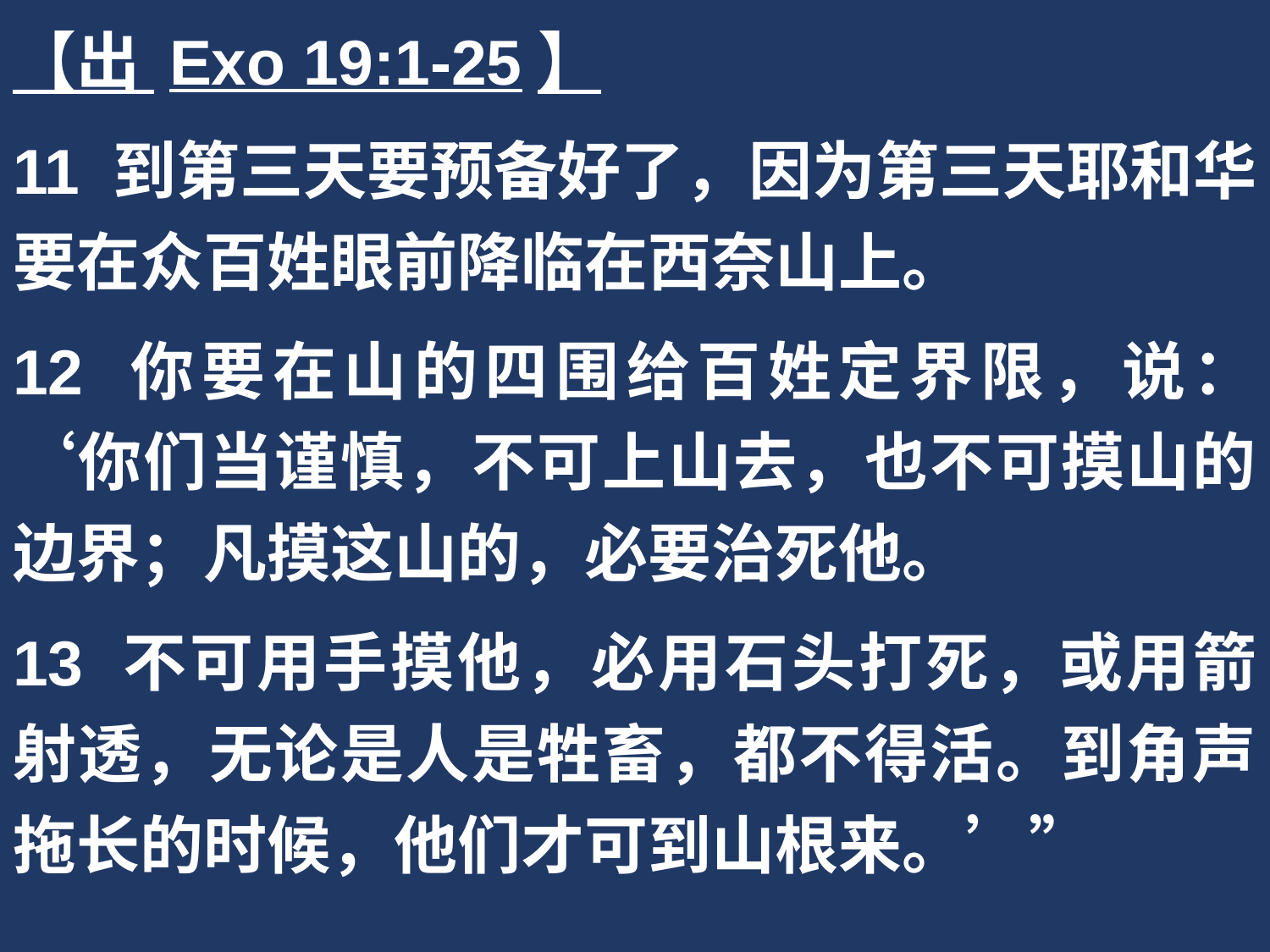

【出 Exo 19:1-25】
11 到第三天要预备好了，因为第三天耶和华要在众百姓眼前降临在西奈山上。
12 你要在山的四围给百姓定界限，说：‘你们当谨慎，不可上山去，也不可摸山的边界；凡摸这山的，必要治死他。
13 不可用手摸他，必用石头打死，或用箭射透，无论是人是牲畜，都不得活。到角声拖长的时候，他们才可到山根来。’”